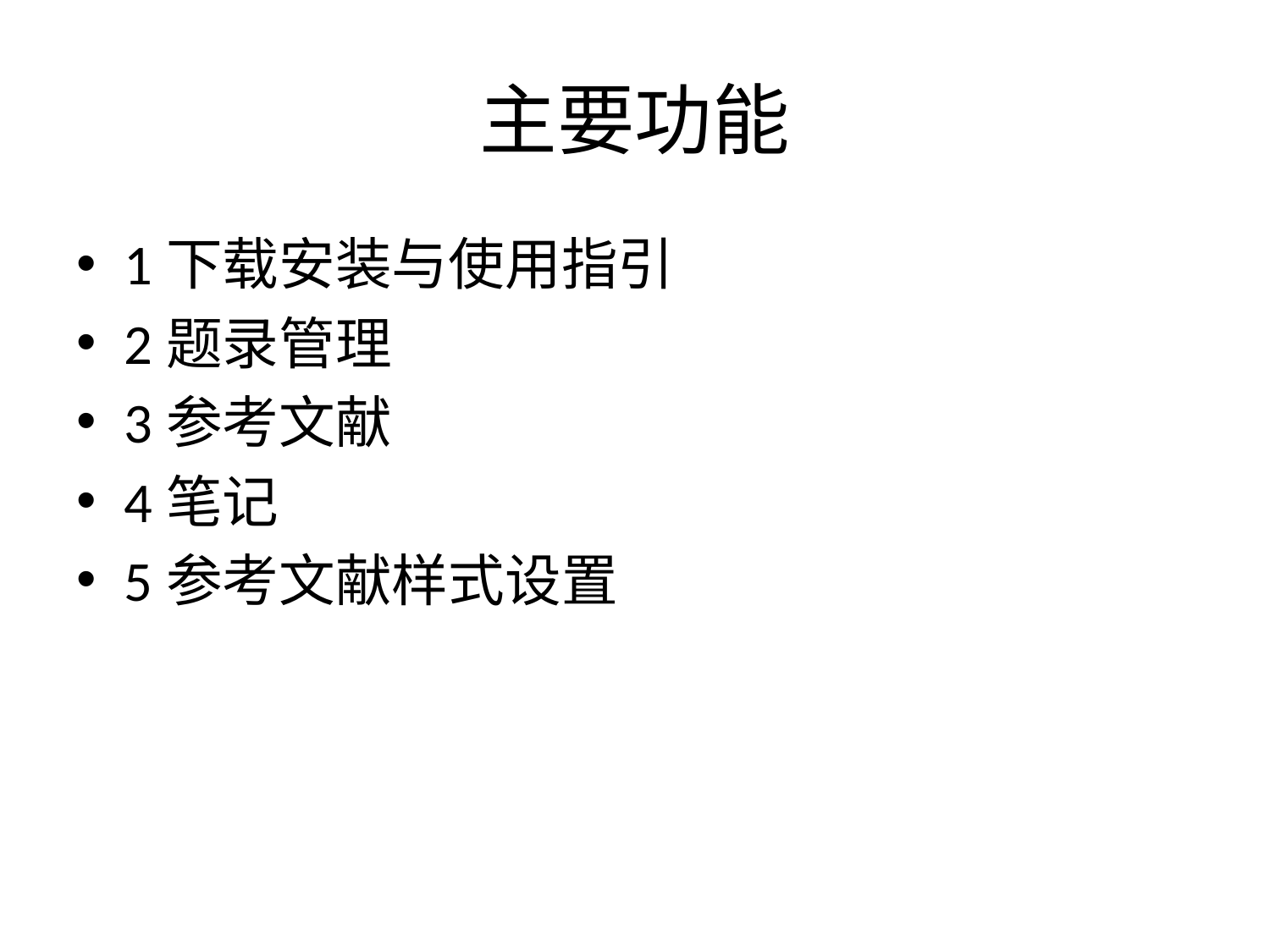

# 主要功能
1下载安装与使用指引
2题录管理
3参考文献
4笔记
5参考文献样式设置